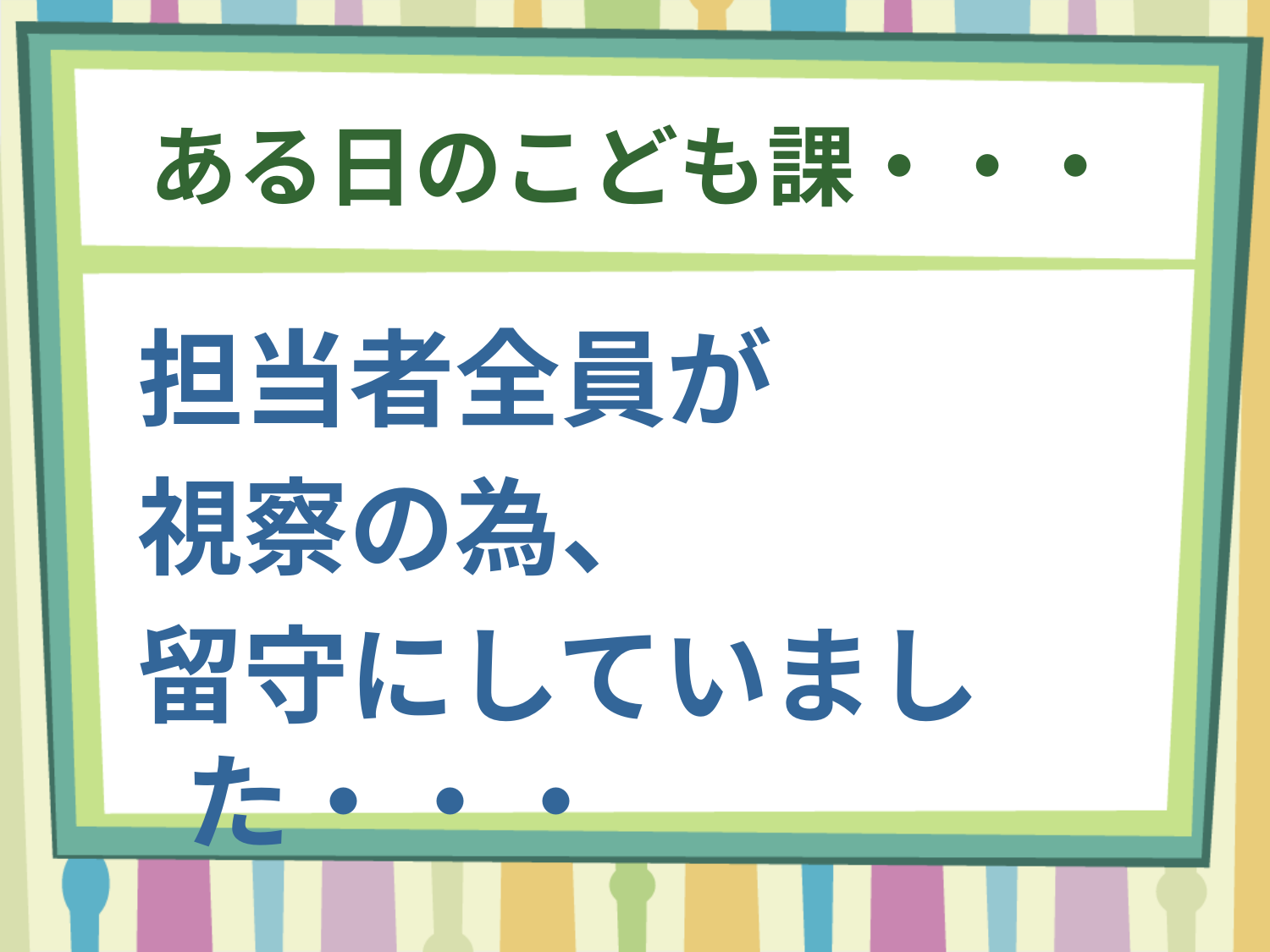

# ある日のこども課・・・
担当者全員が
視察の為、
留守にしていました・・・